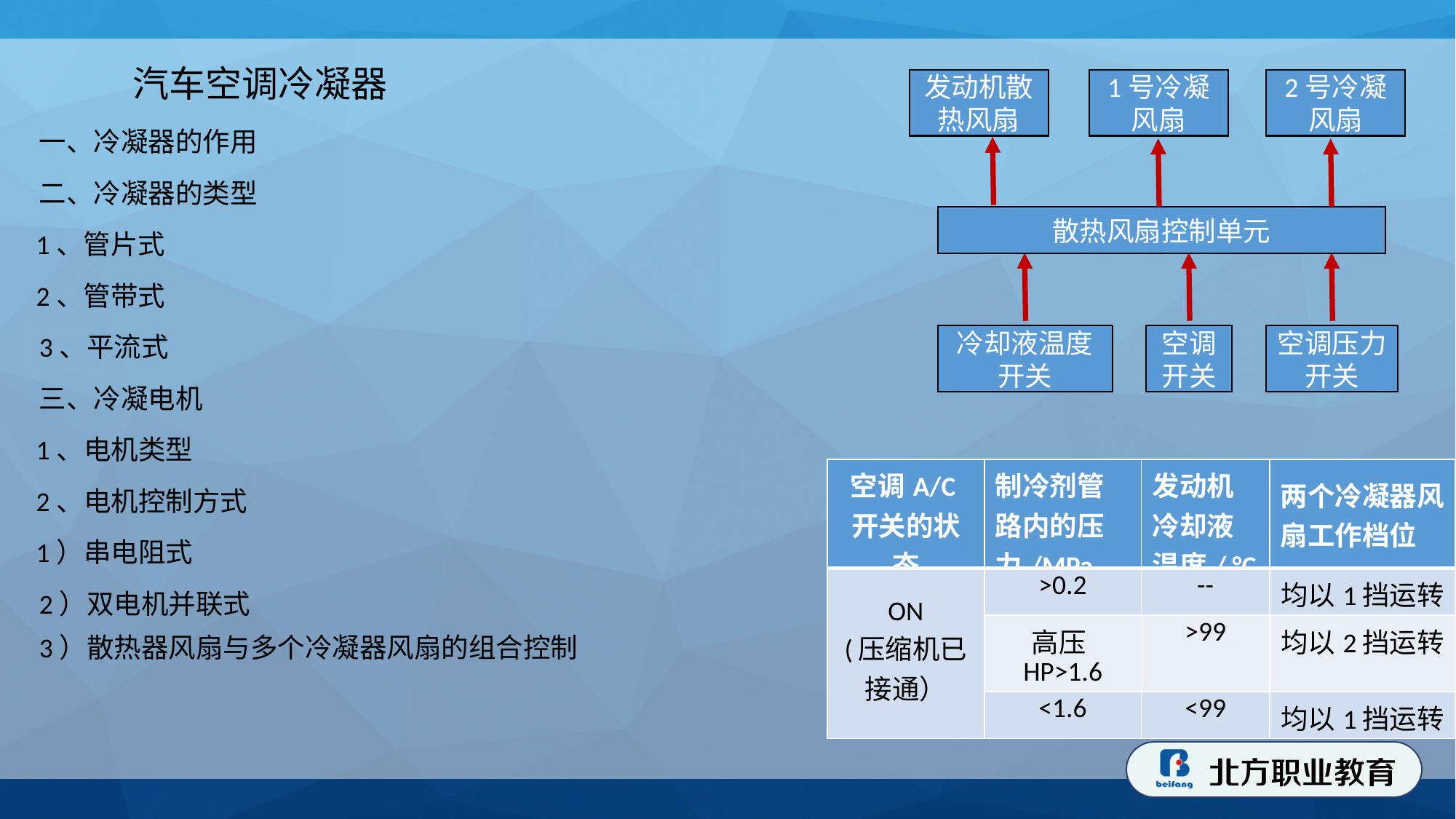

汽车空调冷凝器
发动机散热风扇
1号冷凝风扇
2号冷凝风扇
一、冷凝器的作用
二、冷凝器的类型
散热风扇控制单元
1、管片式
2、管带式
3、平流式
冷却液温度开关
空调开关
空调压力开关
三、冷凝电机
1、电机类型
| 空调A/C开关的状态 | 制冷剂管路内的压力/MPa | 发动机冷却液温度/ °C | 两个冷凝器风扇工作档位 |
| --- | --- | --- | --- |
| ON (压缩机已接通） | >0.2 | -- | 均以1挡运转 |
|  | 高压HP>1.6 | >99 | 均以2挡运转 |
|  | <1.6 | <99 | 均以1挡运转 |
2、电机控制方式
1）串电阻式
2）双电机并联式
3）散热器风扇与多个冷凝器风扇的组合控制